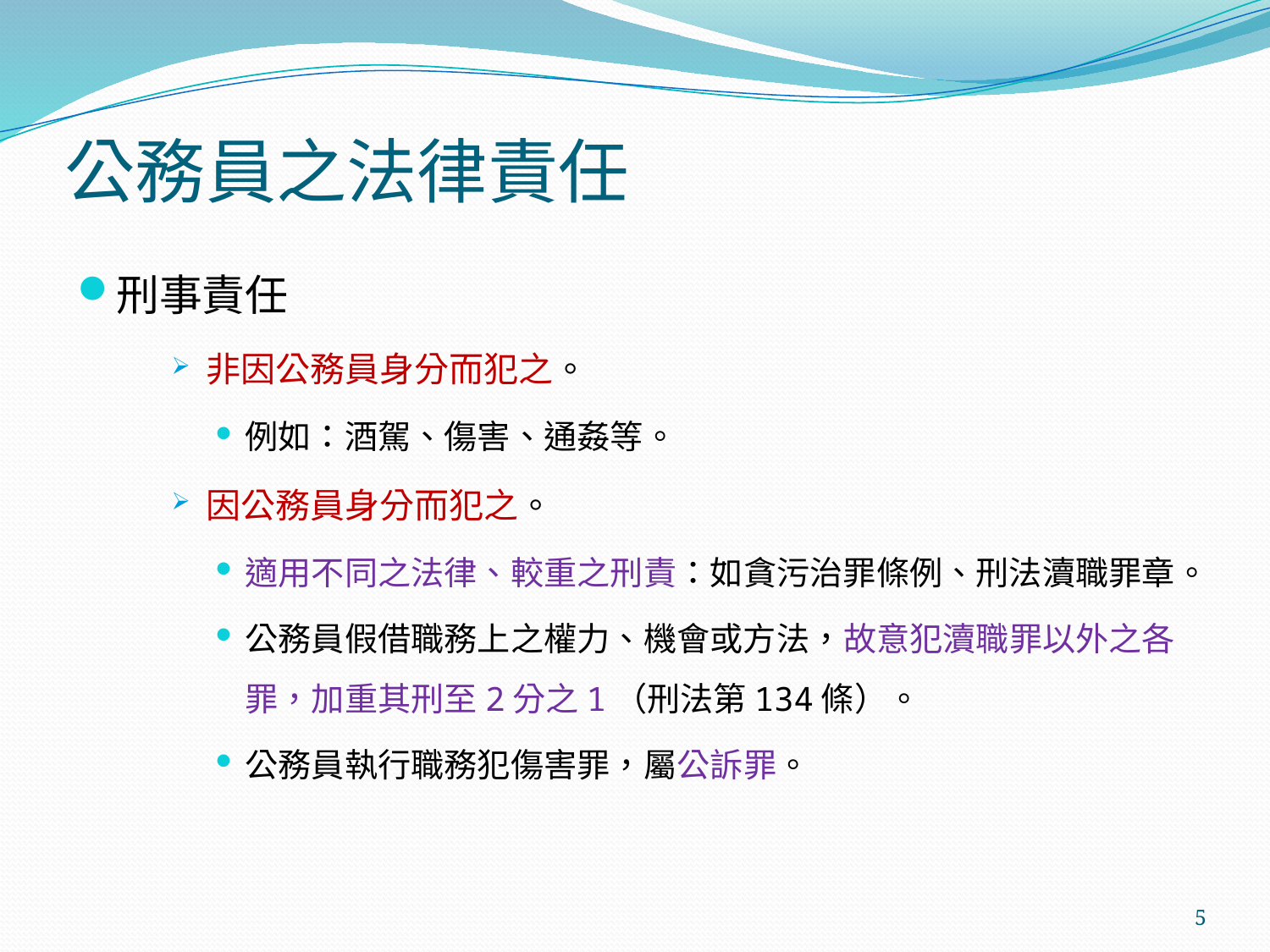

# 公務員之法律責任
刑事責任
非因公務員身分而犯之。
例如：酒駕、傷害、通姦等。
因公務員身分而犯之。
適用不同之法律、較重之刑責：如貪污治罪條例、刑法瀆職罪章。
公務員假借職務上之權力、機會或方法，故意犯瀆職罪以外之各罪，加重其刑至2分之1（刑法第134條）。
公務員執行職務犯傷害罪，屬公訴罪。
5